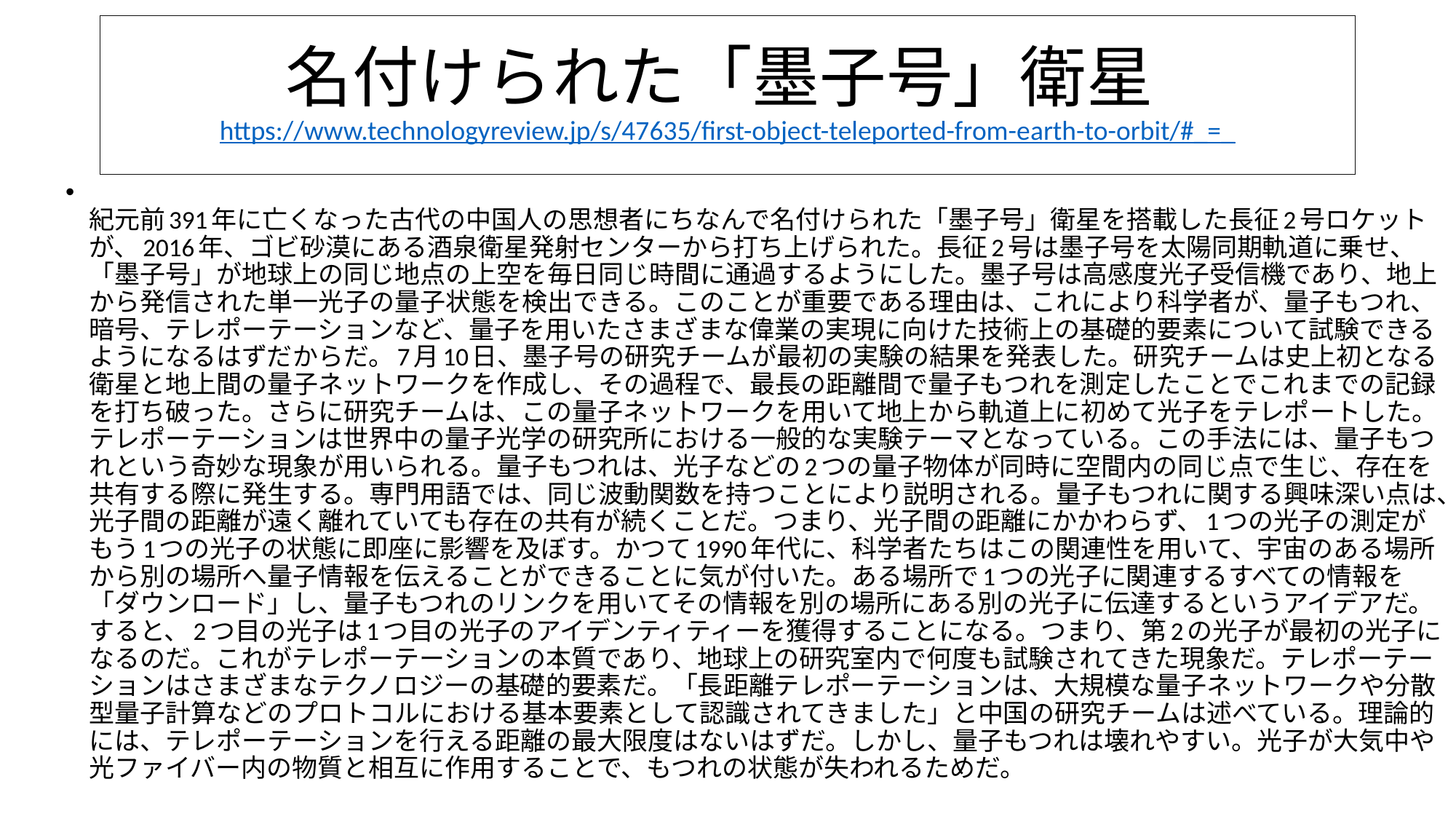

# 名付けられた「墨子号」衛星https://www.technologyreview.jp/s/47635/first-object-teleported-from-earth-to-orbit/#_=_
紀元前391年に亡くなった古代の中国人の思想者にちなんで名付けられた「墨子号」衛星を搭載した長征2号ロケットが、2016年、ゴビ砂漠にある酒泉衛星発射センターから打ち上げられた。長征2号は墨子号を太陽同期軌道に乗せ、「墨子号」が地球上の同じ地点の上空を毎日同じ時間に通過するようにした。墨子号は高感度光子受信機であり、地上から発信された単一光子の量子状態を検出できる。このことが重要である理由は、これにより科学者が、量子もつれ、暗号、テレポーテーションなど、量子を用いたさまざまな偉業の実現に向けた技術上の基礎的要素について試験できるようになるはずだからだ。7月10日、墨子号の研究チームが最初の実験の結果を発表した。研究チームは史上初となる衛星と地上間の量子ネットワークを作成し、その過程で、最長の距離間で量子もつれを測定したことでこれまでの記録を打ち破った。さらに研究チームは、この量子ネットワークを用いて地上から軌道上に初めて光子をテレポートした。テレポーテーションは世界中の量子光学の研究所における一般的な実験テーマとなっている。この手法には、量子もつれという奇妙な現象が用いられる。量子もつれは、光子などの2つの量子物体が同時に空間内の同じ点で生じ、存在を共有する際に発生する。専門用語では、同じ波動関数を持つことにより説明される。量子もつれに関する興味深い点は、光子間の距離が遠く離れていても存在の共有が続くことだ。つまり、光子間の距離にかかわらず、1つの光子の測定がもう1つの光子の状態に即座に影響を及ぼす。かつて1990年代に、科学者たちはこの関連性を用いて、宇宙のある場所から別の場所へ量子情報を伝えることができることに気が付いた。ある場所で1つの光子に関連するすべての情報を「ダウンロード」し、量子もつれのリンクを用いてその情報を別の場所にある別の光子に伝達するというアイデアだ。すると、2つ目の光子は1つ目の光子のアイデンティティーを獲得することになる。つまり、第2の光子が最初の光子になるのだ。これがテレポーテーションの本質であり、地球上の研究室内で何度も試験されてきた現象だ。テレポーテーションはさまざまなテクノロジーの基礎的要素だ。「長距離テレポーテーションは、大規模な量子ネットワークや分散型量子計算などのプロトコルにおける基本要素として認識されてきました」と中国の研究チームは述べている。理論的には、テレポーテーションを行える距離の最大限度はないはずだ。しかし、量子もつれは壊れやすい。光子が大気中や光ファイバー内の物質と相互に作用することで、もつれの状態が失われるためだ。